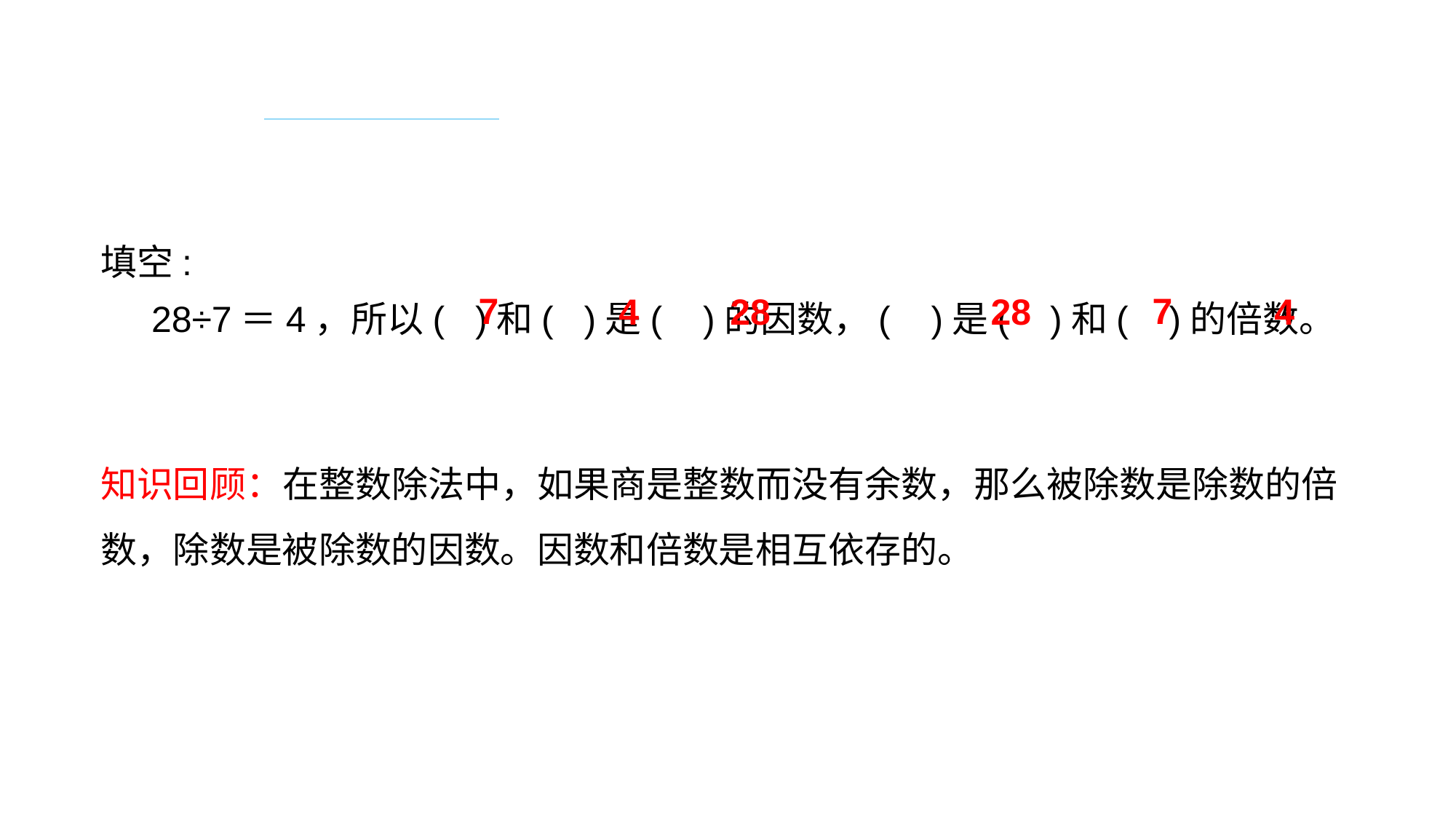

复习导入
填空:
     28÷7＝4，所以(   )和(   )是(    )的因数，(    )是(    )和(    )的倍数。
7
7
4
4
28
28
知识回顾：在整数除法中，如果商是整数而没有余数，那么被除数是除数的倍数，除数是被除数的因数。因数和倍数是相互依存的。